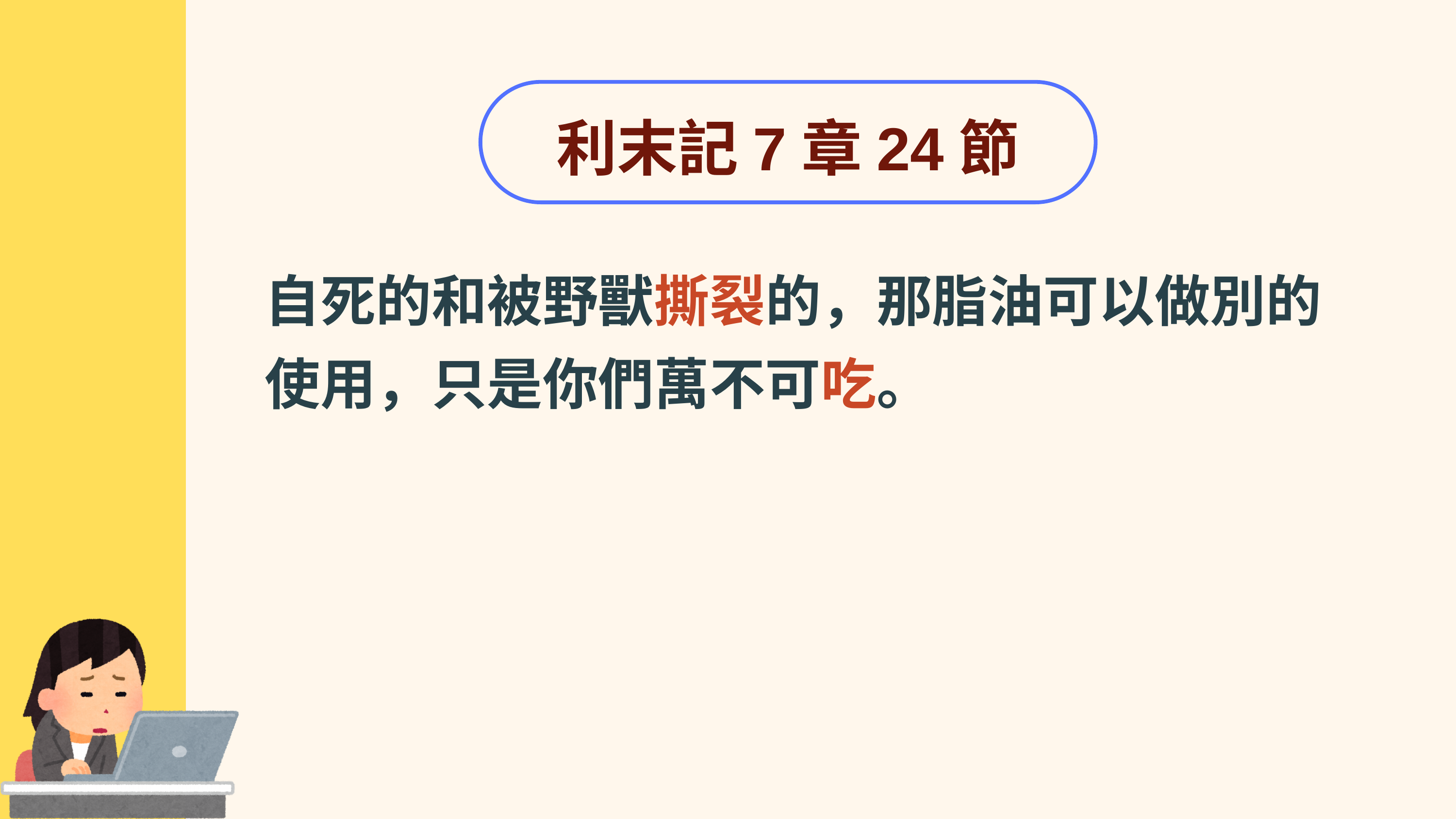

利末記7章24節
自死的和被野獸撕裂的，那脂油可以做別的使用，只是你們萬不可吃。